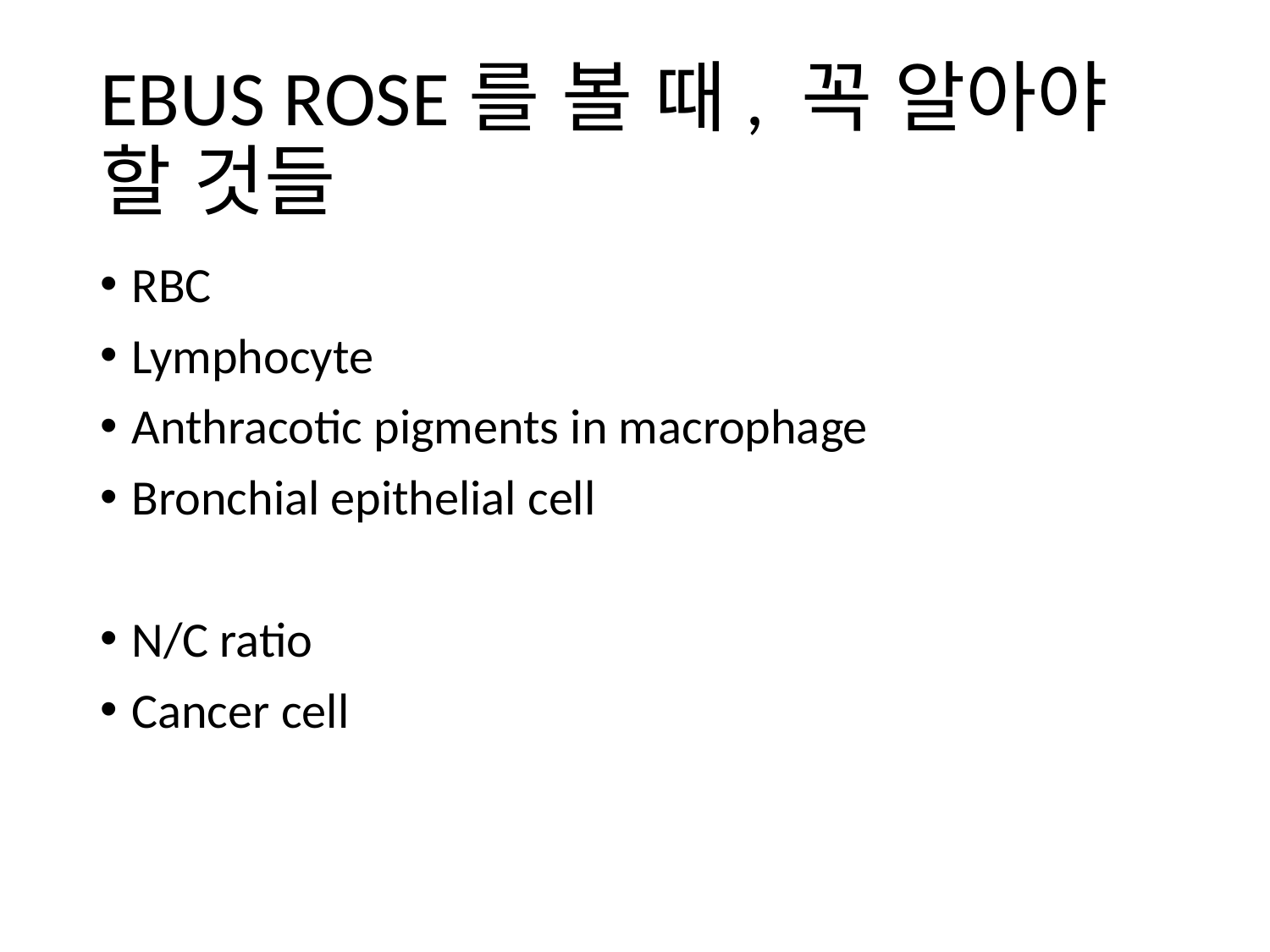

# EBUS ROSE를 볼 때, 꼭 알아야 할 것들
RBC
Lymphocyte
Anthracotic pigments in macrophage
Bronchial epithelial cell

N/C ratio
Cancer cell